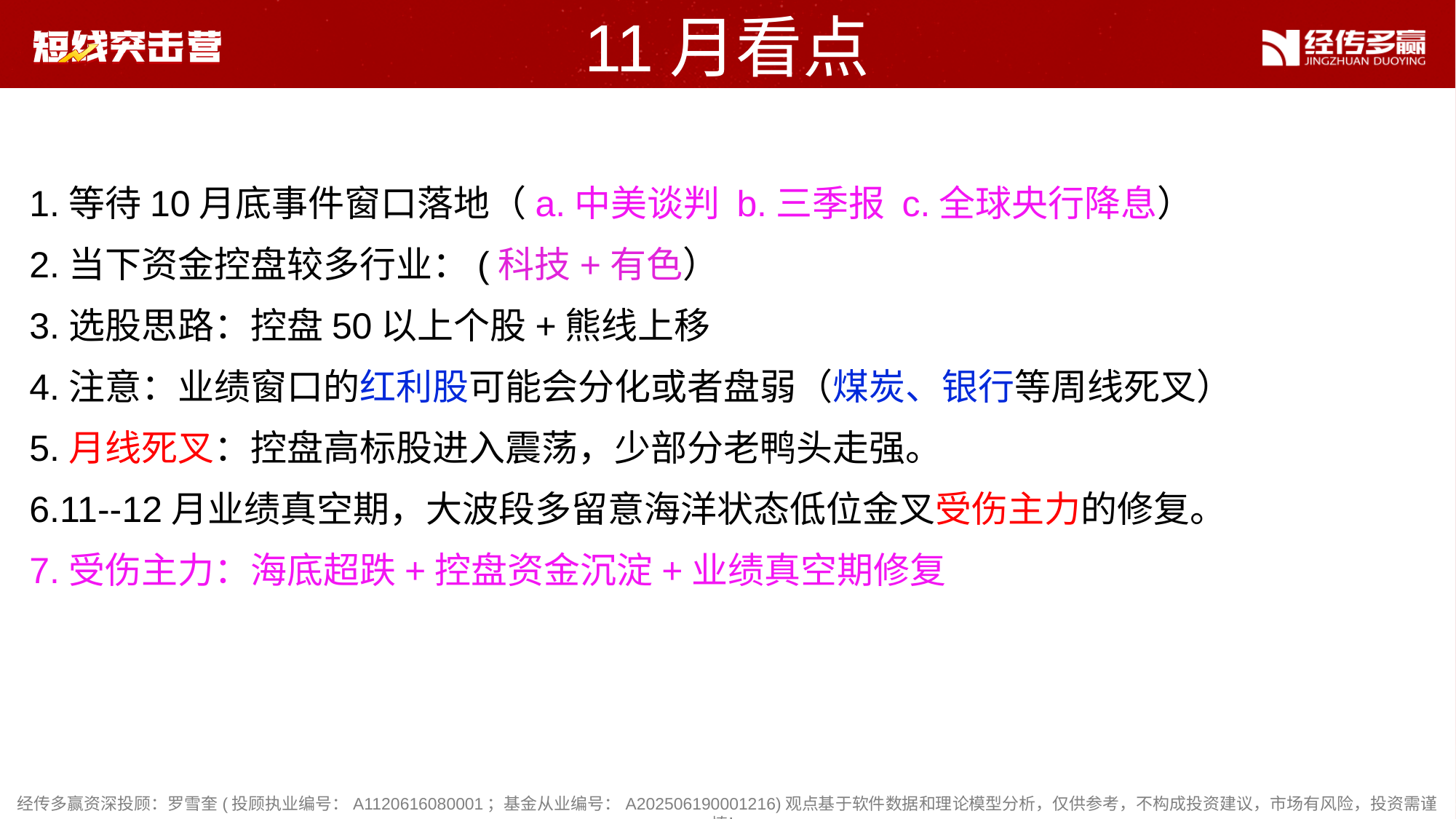

11月看点

1.等待10月底事件窗口落地（a.中美谈判 b.三季报 c.全球央行降息）
2.当下资金控盘较多行业：(科技+有色）
3.选股思路：控盘50以上个股+熊线上移
4.注意：业绩窗口的红利股可能会分化或者盘弱（煤炭、银行等周线死叉）
5.月线死叉：控盘高标股进入震荡，少部分老鸭头走强。
6.11--12月业绩真空期，大波段多留意海洋状态低位金叉受伤主力的修复。
7.受伤主力：海底超跌+控盘资金沉淀+业绩真空期修复